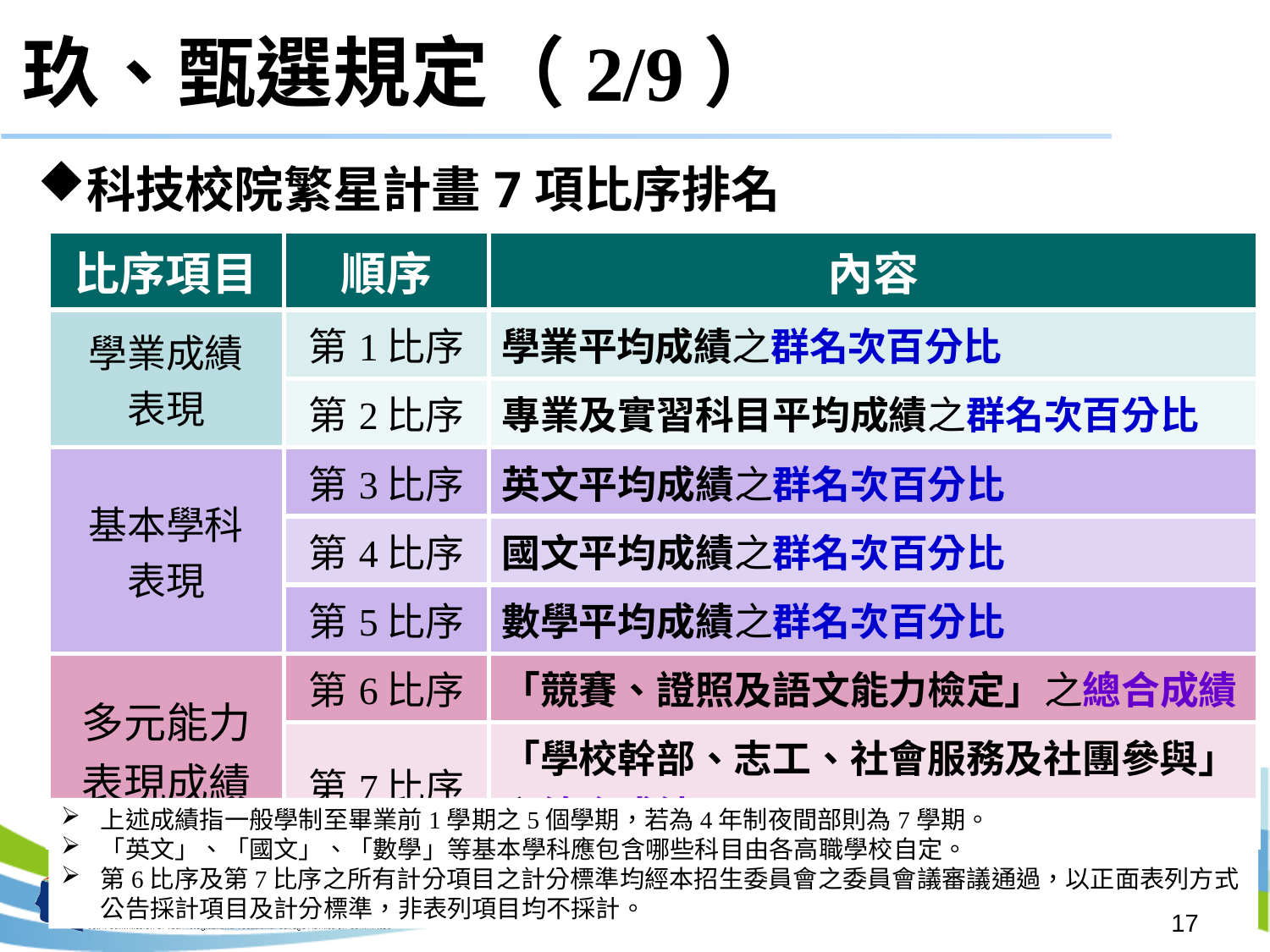

# 玖、甄選規定（2/9）
科技校院繁星計畫7項比序排名
| 比序項目 | 順序 | 內容 |
| --- | --- | --- |
| 學業成績 表現 | 第1比序 | 學業平均成績之群名次百分比 |
|  | 第2比序 | 專業及實習科目平均成績之群名次百分比 |
| 基本學科 表現 | 第3比序 | 英文平均成績之群名次百分比 |
|  | 第4比序 | 國文平均成績之群名次百分比 |
|  | 第5比序 | 數學平均成績之群名次百分比 |
| 多元能力表現成績 | 第6比序 | 「競賽、證照及語文能力檢定」之總合成績 |
|  | 第7比序 | 「學校幹部、志工、社會服務及社團參與」之總合成績 |
上述成績指一般學制至畢業前1學期之5個學期，若為4年制夜間部則為7學期。
「英文」、「國文」、「數學」等基本學科應包含哪些科目由各高職學校自定。
第6比序及第7比序之所有計分項目之計分標準均經本招生委員會之委員會議審議通過，以正面表列方式公告採計項目及計分標準，非表列項目均不採計。
17